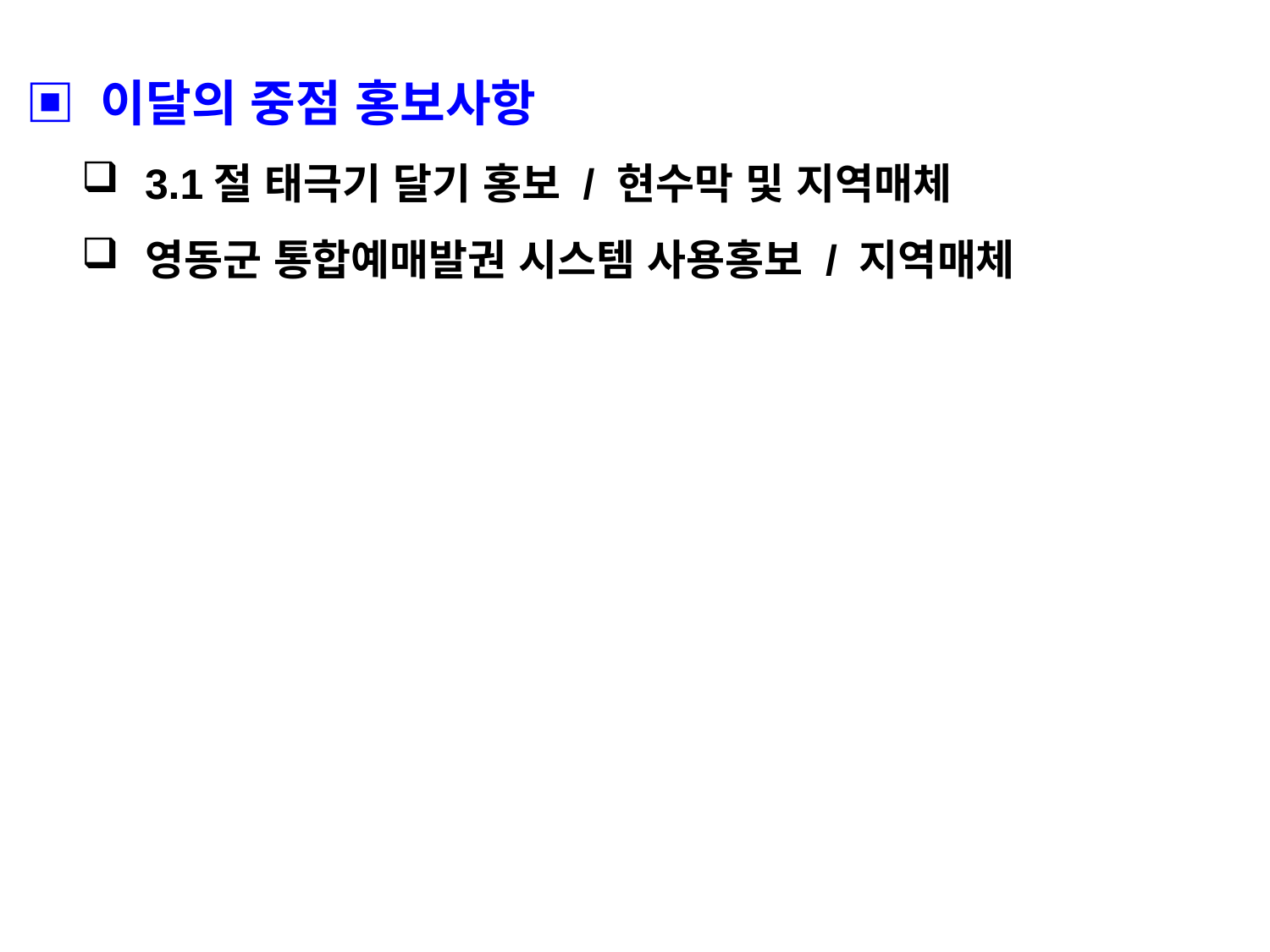

▣ 이달의 중점 홍보사항
3.1절 태극기 달기 홍보 / 현수막 및 지역매체
영동군 통합예매발권 시스템 사용홍보 / 지역매체